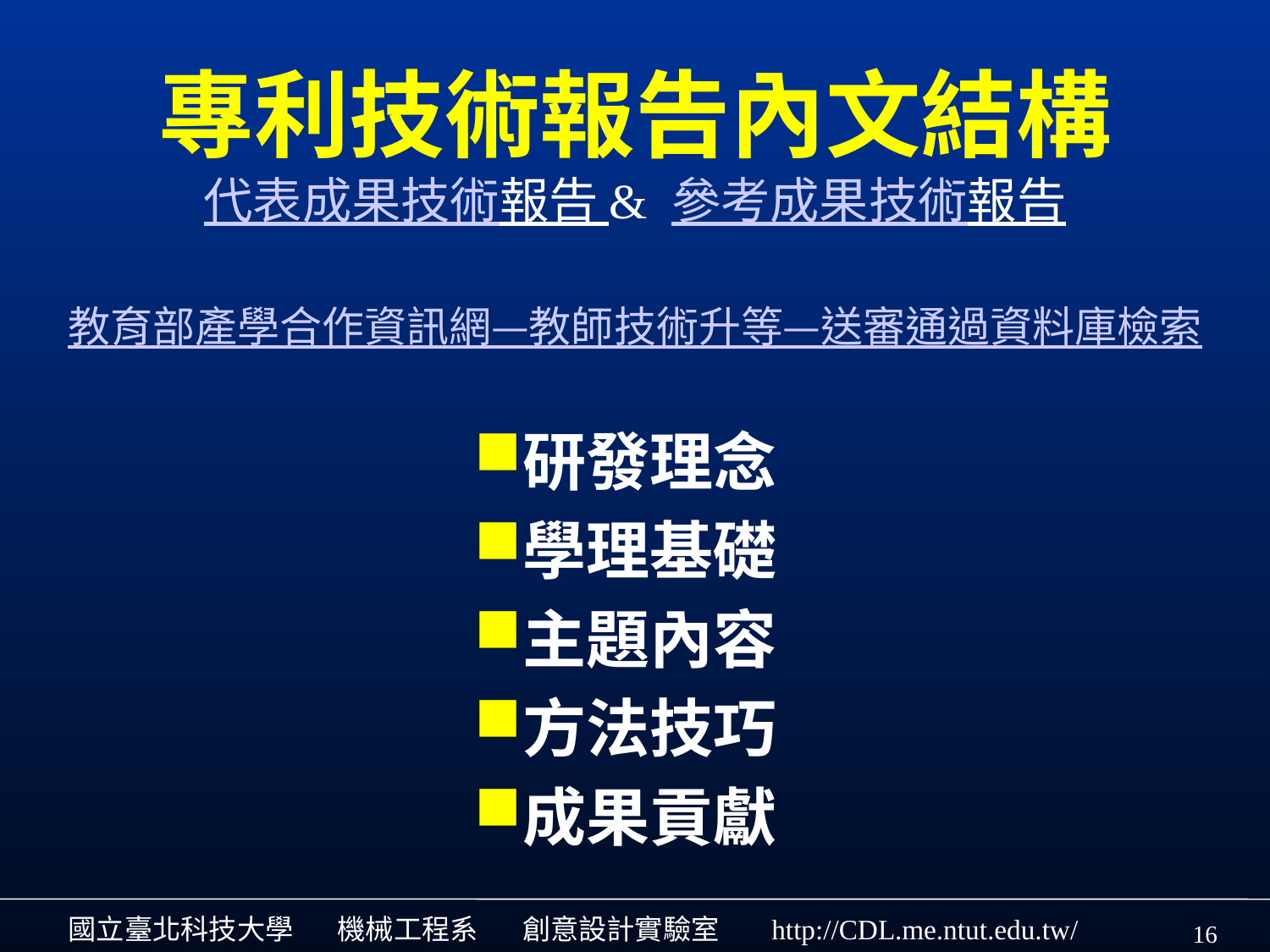

# 專利技術報告內文結構 代表成果技術報告 & 參考成果技術報告 教育部產學合作資訊網—教師技術升等—送審通過資料庫檢索
研發理念
學理基礎
主題內容
方法技巧
成果貢獻
16